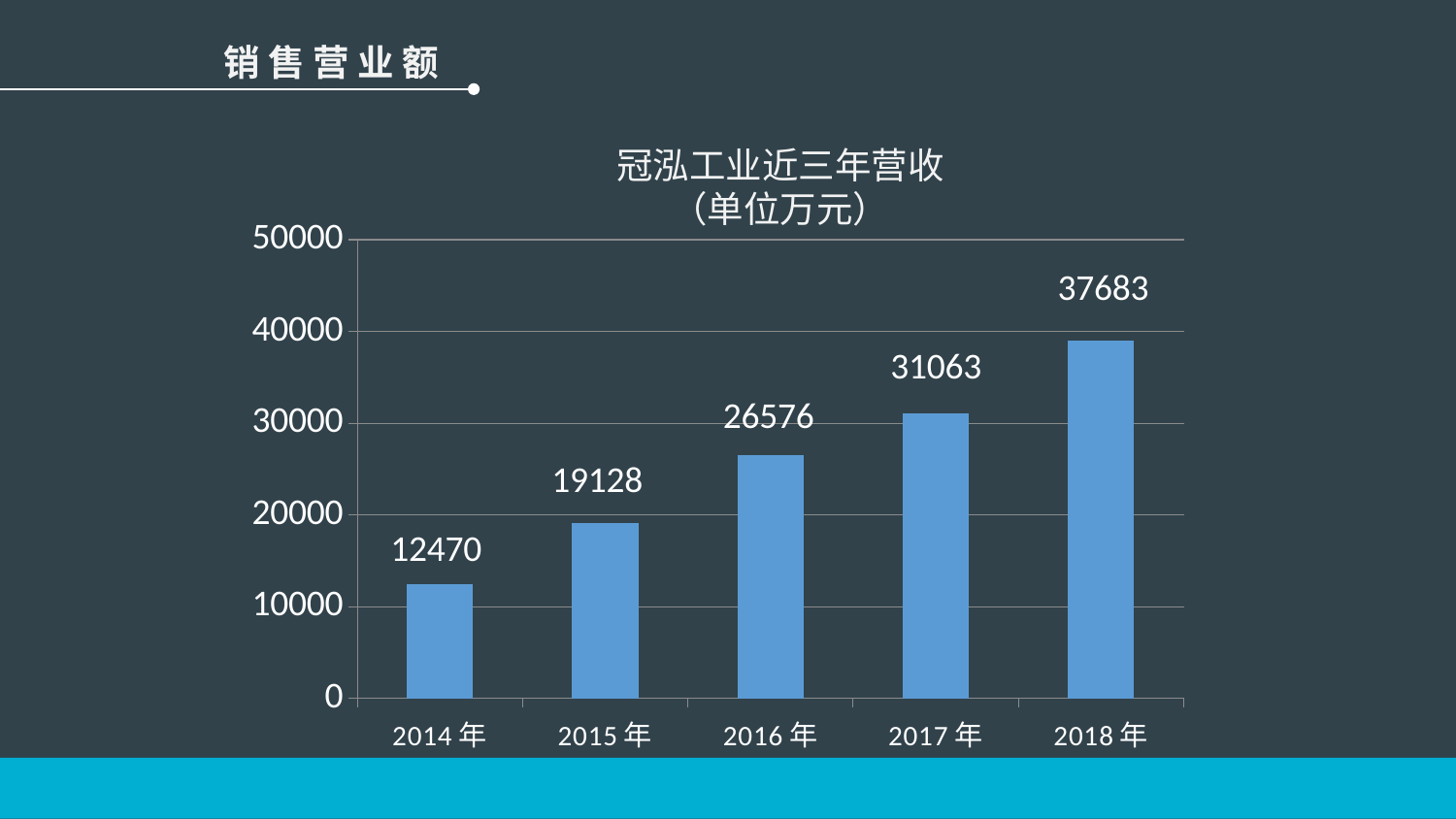

销 售 营 业 额

冠泓工业近三年营收（单位万元）

### Chart

| Category | 系列 1 |
|---|---|
| 2014年 | 12470.0 |
| 2015年 | 19128.0 |
| 2016年 | 26576.0 |
| 2017年 | 31063.0 |
| 2018年 | 39000.0 |